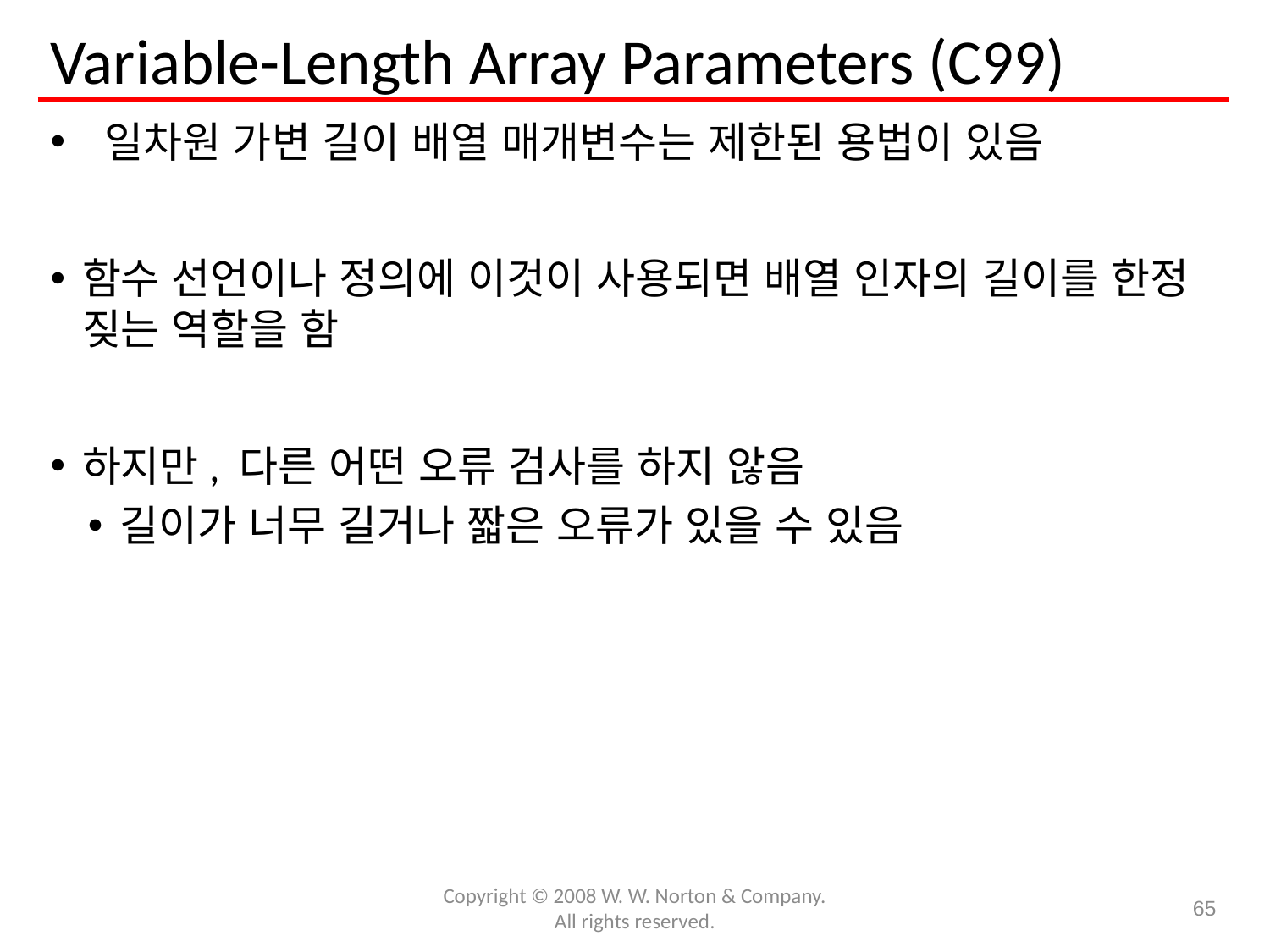

# Variable-Length Array Parameters (C99)
 일차원 가변 길이 배열 매개변수는 제한된 용법이 있음

함수 선언이나 정의에 이것이 사용되면 배열 인자의 길이를 한정 짖는 역할을 함

하지만, 다른 어떤 오류 검사를 하지 않음
길이가 너무 길거나 짧은 오류가 있을 수 있음

Copyright © 2008 W. W. Norton & Company.
All rights reserved.
65